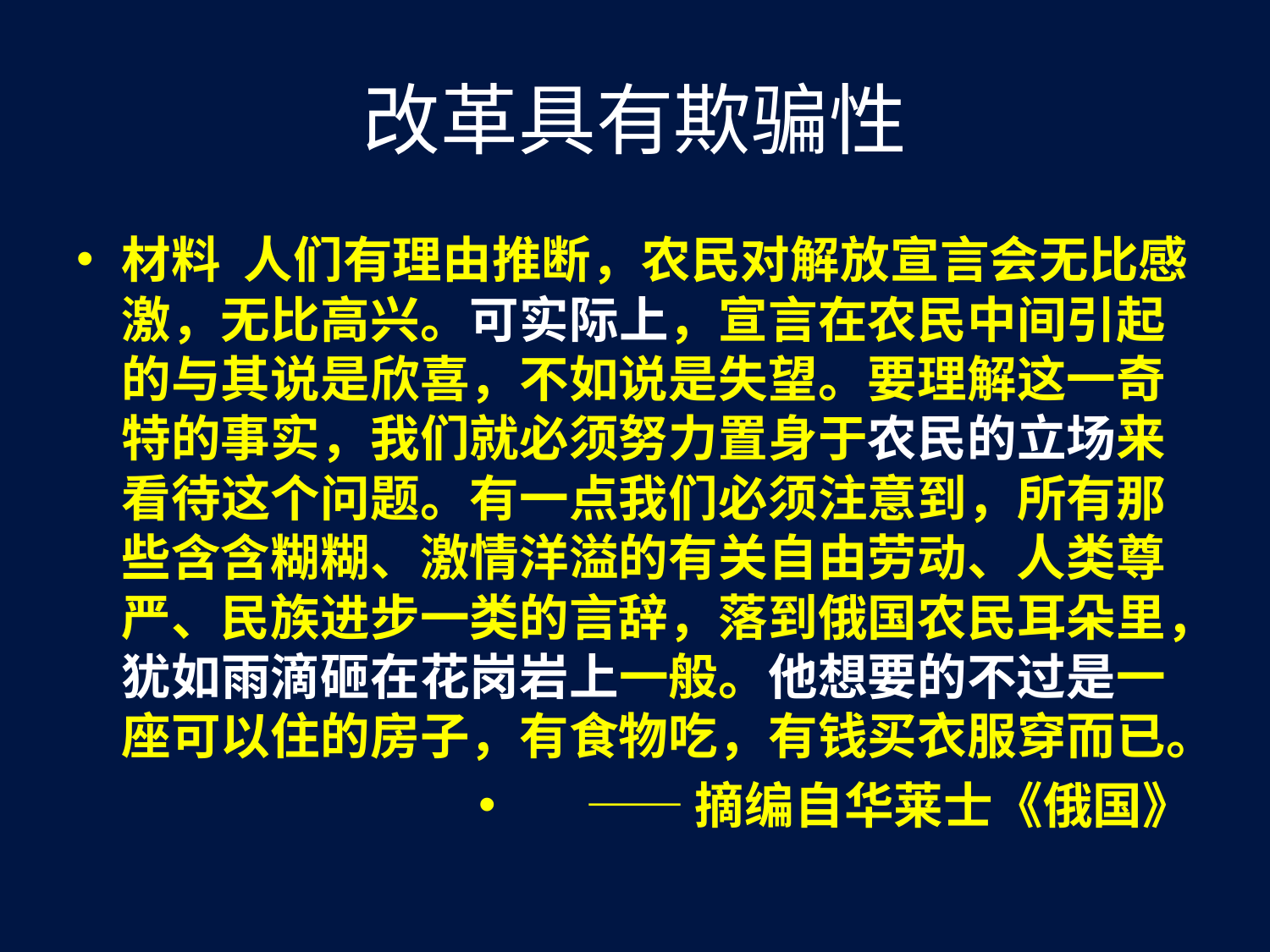

# 改革具有欺骗性
材料  人们有理由推断，农民对解放宣言会无比感激，无比高兴。可实际上，宣言在农民中间引起的与其说是欣喜，不如说是失望。要理解这一奇特的事实，我们就必须努力置身于农民的立场来看待这个问题。有一点我们必须注意到，所有那些含含糊糊、激情洋溢的有关自由劳动、人类尊严、民族进步一类的言辞，落到俄国农民耳朵里，犹如雨滴砸在花岗岩上一般。他想要的不过是一座可以住的房子，有食物吃，有钱买衣服穿而已。
——摘编自华莱士《俄国》